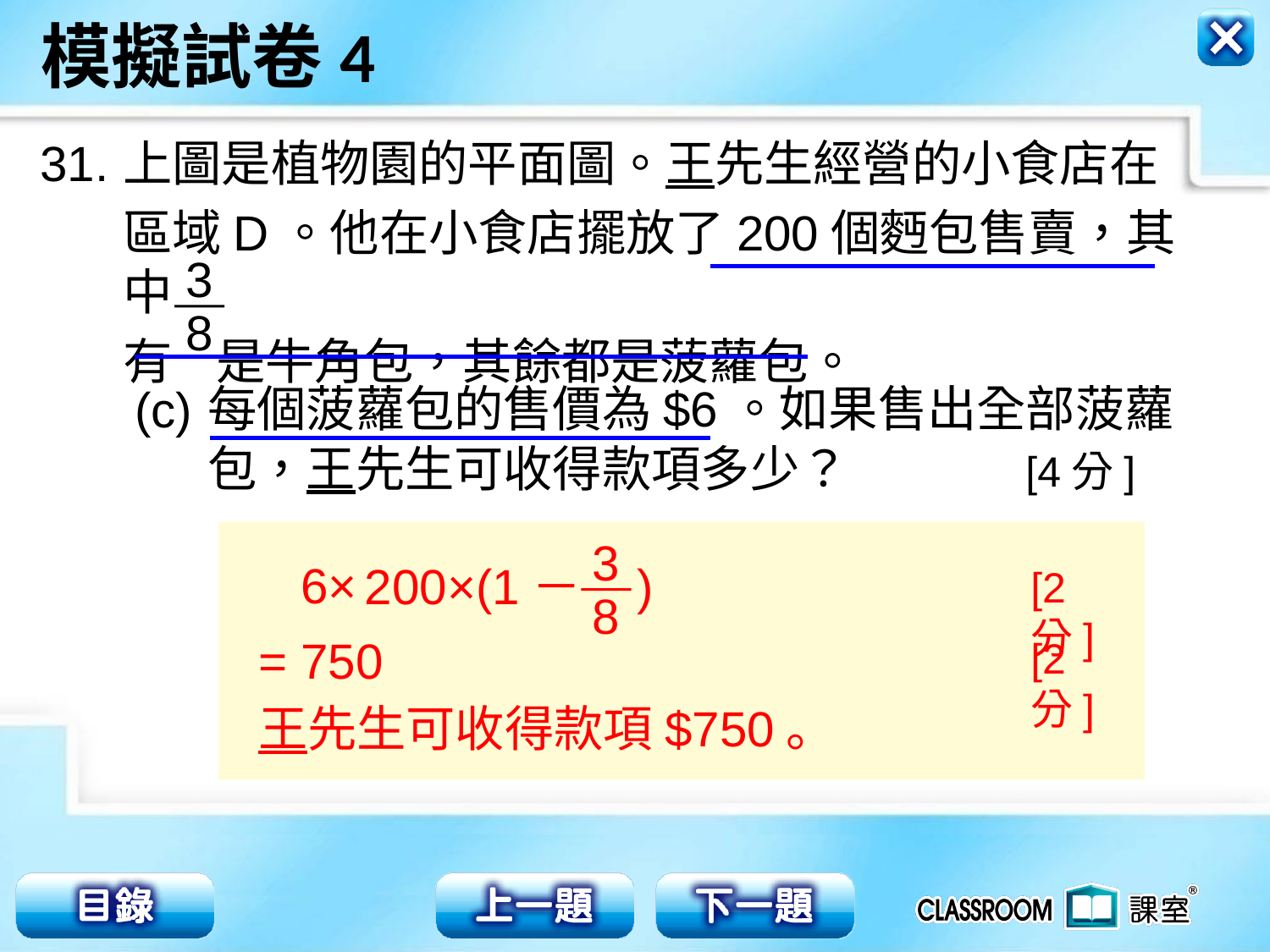

31.
上圖是植物園的平面圖。王先生經營的小食店在
區域D。他在小食店擺放了200個麪包售賣，其中
有    是牛角包，其餘都是菠蘿包。
3
8

(c)
每個菠蘿包的售價為$6。如果售出全部菠蘿包，王先生可收得款項多少？               [4分]

3
8

200×(1－    )
6×
[2分]
= 750
[2分]
王先生可收得款項$750。